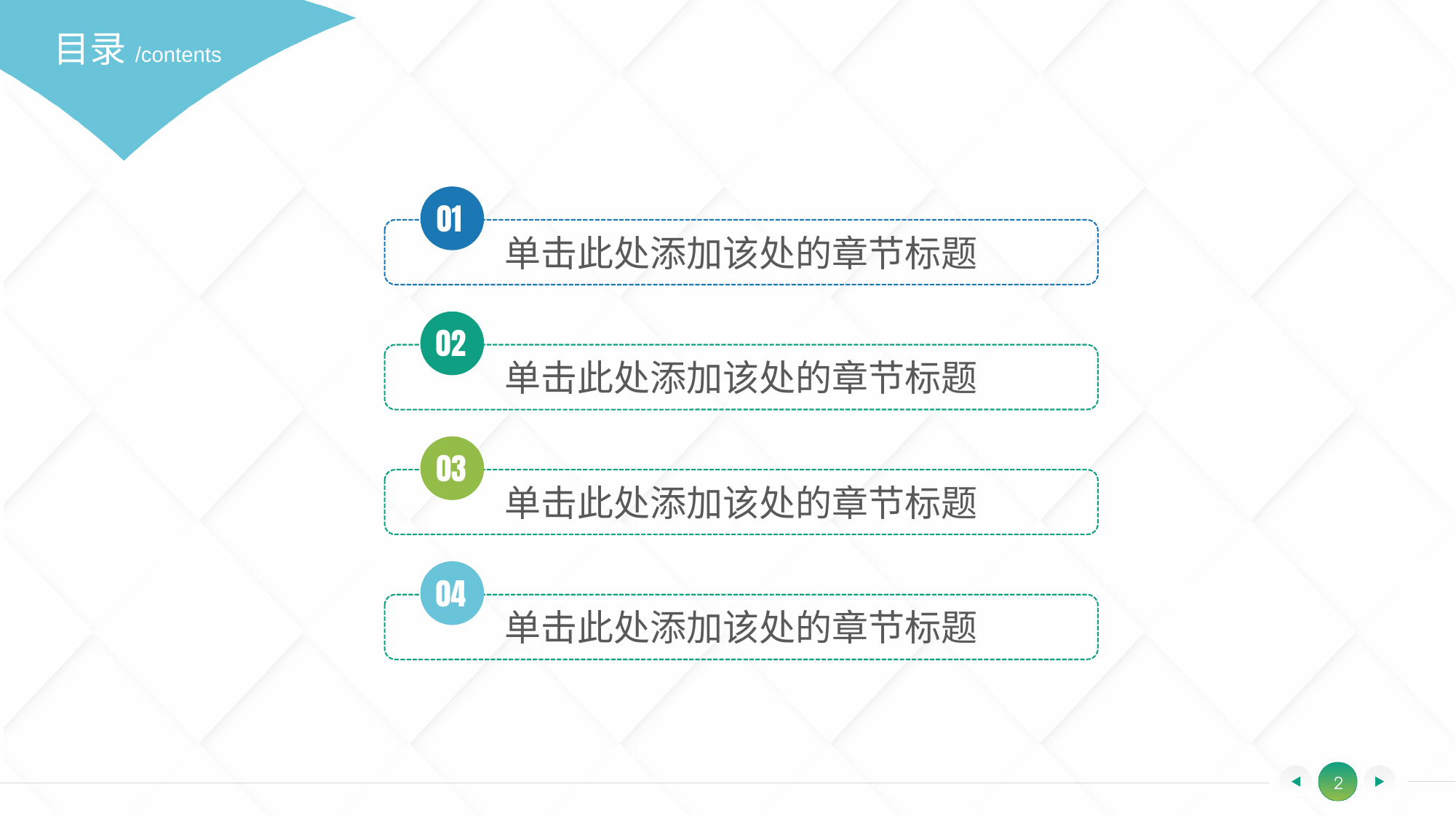

目录/contents

01

单击此处添加该处的章节标题

02

单击此处添加该处的章节标题

03

单击此处添加该处的章节标题

04

单击此处添加该处的章节标题